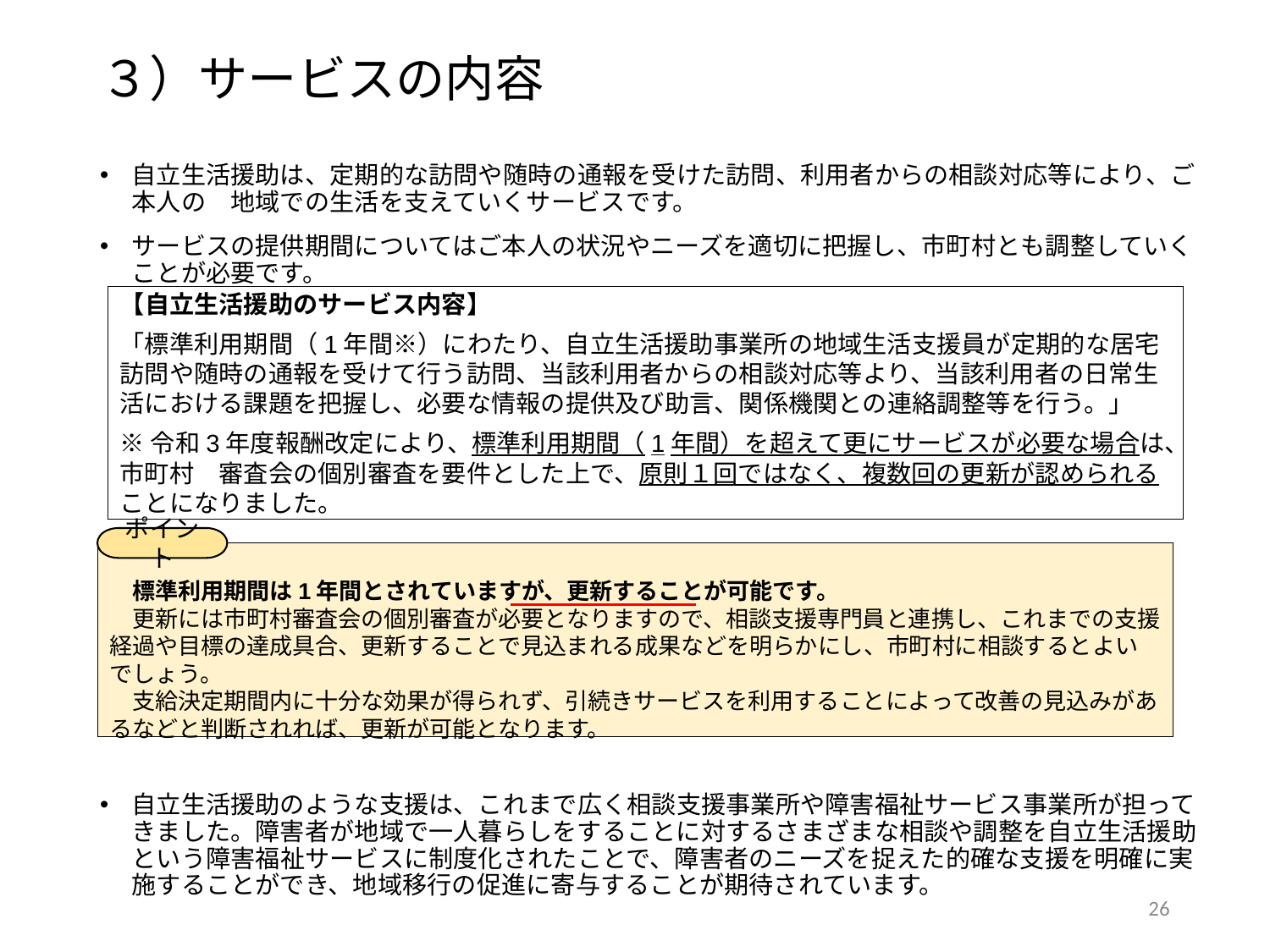

３）サービスの内容
自立生活援助は、定期的な訪問や随時の通報を受けた訪問、利用者からの相談対応等により、ご本人の　地域での生活を支えていくサービスです。
サービスの提供期間についてはご本人の状況やニーズを適切に把握し、市町村とも調整していくことが必要です。

自立生活援助のような支援は、これまで広く相談支援事業所や障害福祉サービス事業所が担ってきました。障害者が地域で一人暮らしをすることに対するさまざまな相談や調整を自立生活援助という障害福祉サービスに制度化されたことで、障害者のニーズを捉えた的確な支援を明確に実施することができ、地域移行の促進に寄与することが期待されています。

【自立生活援助のサービス内容】
「標準利用期間（1年間※）にわたり、自立生活援助事業所の地域生活支援員が定期的な居宅訪問や随時の通報を受けて行う訪問、当該利用者からの相談対応等より、当該利用者の日常生活における課題を把握し、必要な情報の提供及び助言、関係機関との連絡調整等を行う。」
※令和3年度報酬改定により、標準利用期間（1年間）を超えて更にサービスが必要な場合は、市町村　審査会の個別審査を要件とした上で、原則１回ではなく、複数回の更新が認められることになりました。
ポイント

　標準利用期間は1年間とされていますが、更新することが可能です。
　更新には市町村審査会の個別審査が必要となりますので、相談支援専門員と連携し、これまでの支援経過や目標の達成具合、更新することで見込まれる成果などを明らかにし、市町村に相談するとよいでしょう。
　支給決定期間内に十分な効果が得られず、引続きサービスを利用することによって改善の見込みがあるなどと判断されれば、更新が可能となります。
26